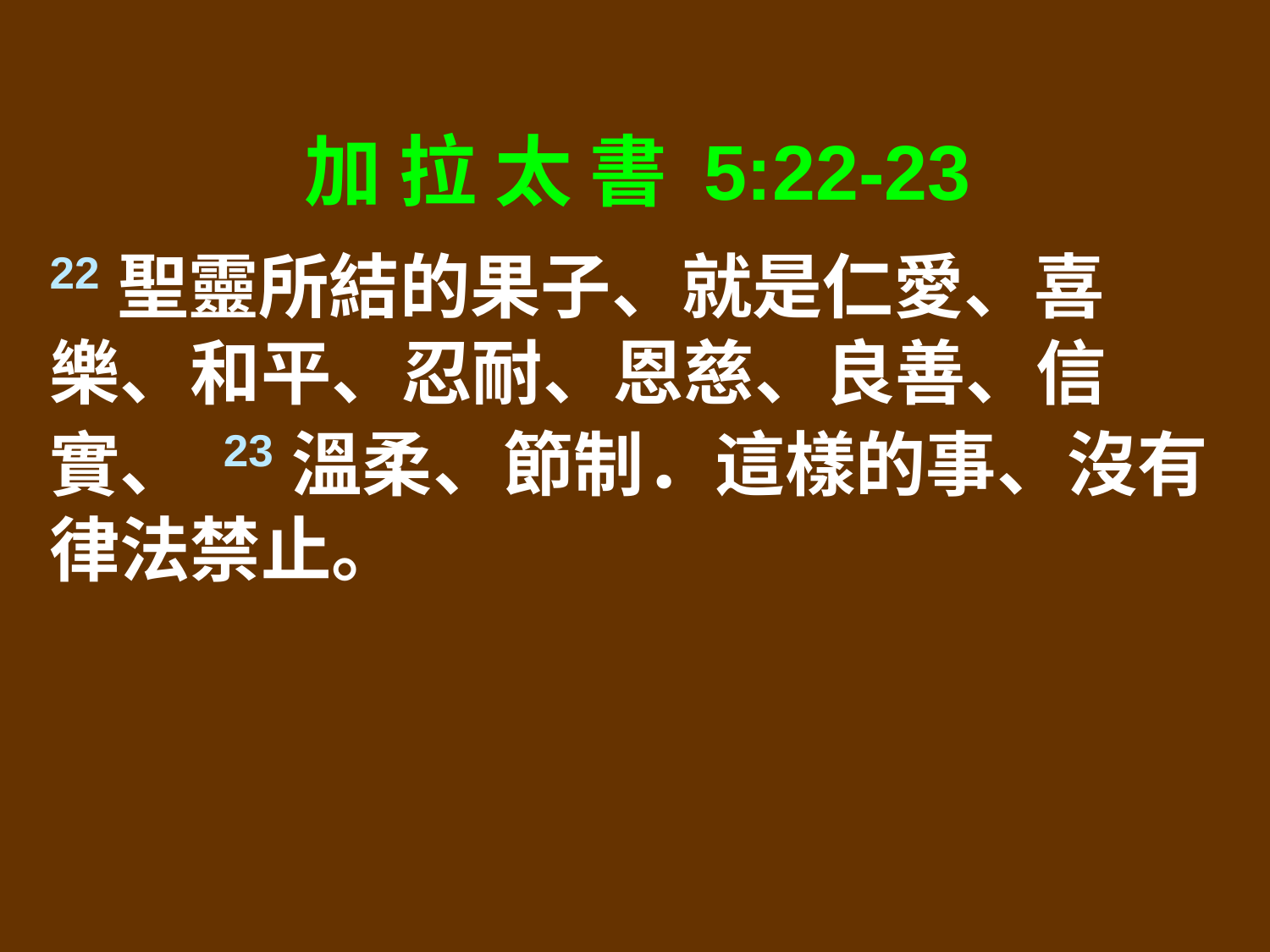

加 拉 太 書 5:22-23
22聖靈所結的果子、就是仁愛、喜樂、和平、忍耐、恩慈、良善、信實、 23溫柔、節制．這樣的事、沒有律法禁止。